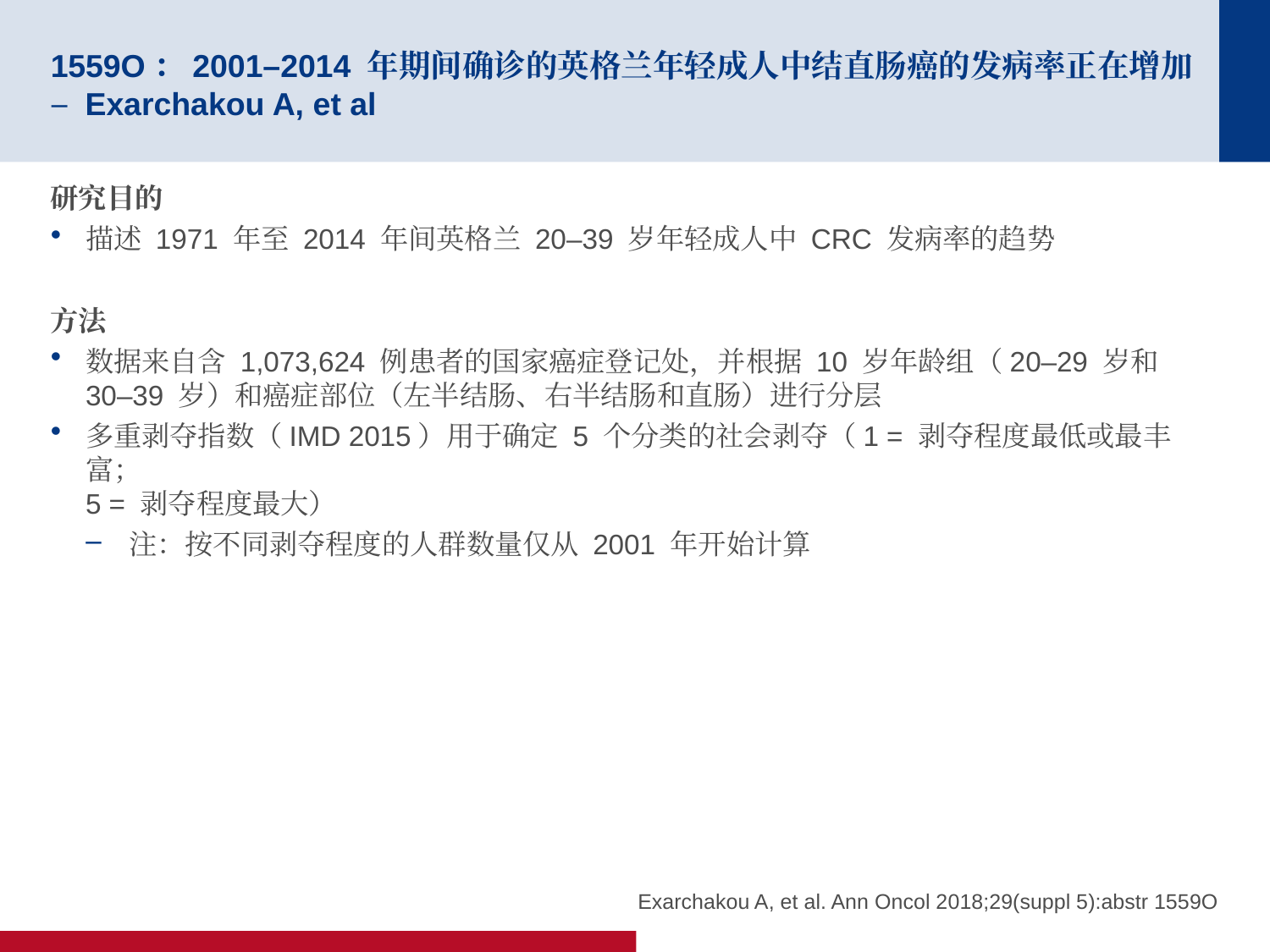

# 1559O：2001–2014 年期间确诊的英格兰年轻成人中结直肠癌的发病率正在增加 – Exarchakou A, et al
研究目的
描述 1971 年至 2014 年间英格兰 20–39 岁年轻成人中 CRC 发病率的趋势

方法
数据来自含 1,073,624 例患者的国家癌症登记处，并根据 10 岁年龄组（20–29 岁和 30–39 岁）和癌症部位（左半结肠、右半结肠和直肠）进行分层
多重剥夺指数（IMD 2015）用于确定 5 个分类的社会剥夺（1 = 剥夺程度最低或最丰富；
5 = 剥夺程度最大）
注：按不同剥夺程度的人群数量仅从 2001 年开始计算

Exarchakou A, et al. Ann Oncol 2018;29(suppl 5):abstr 1559O